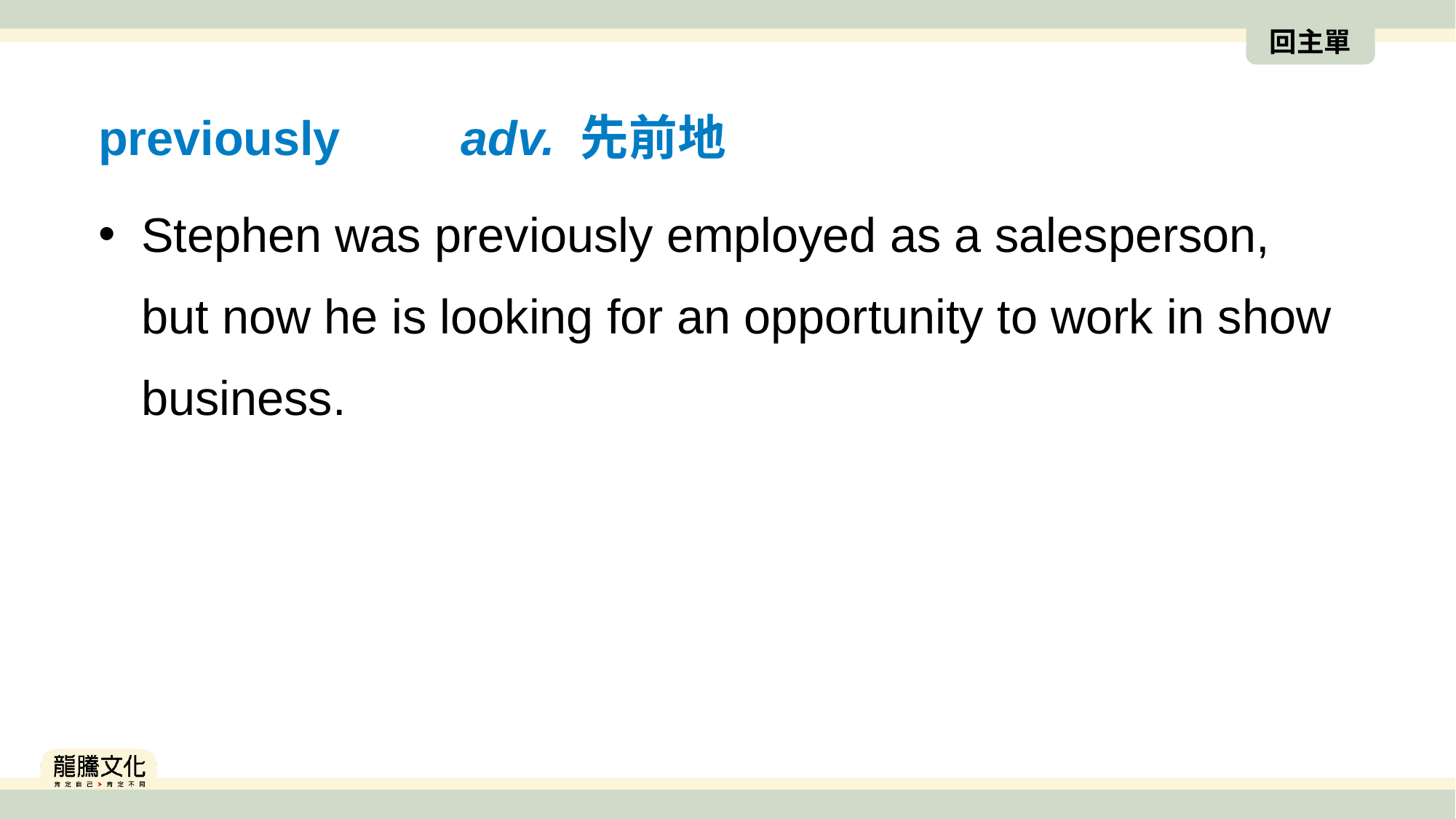

回主單
previously　　adv. 先前地
Stephen was previously employed as a salesperson, but now he is looking for an opportunity to work in show business.